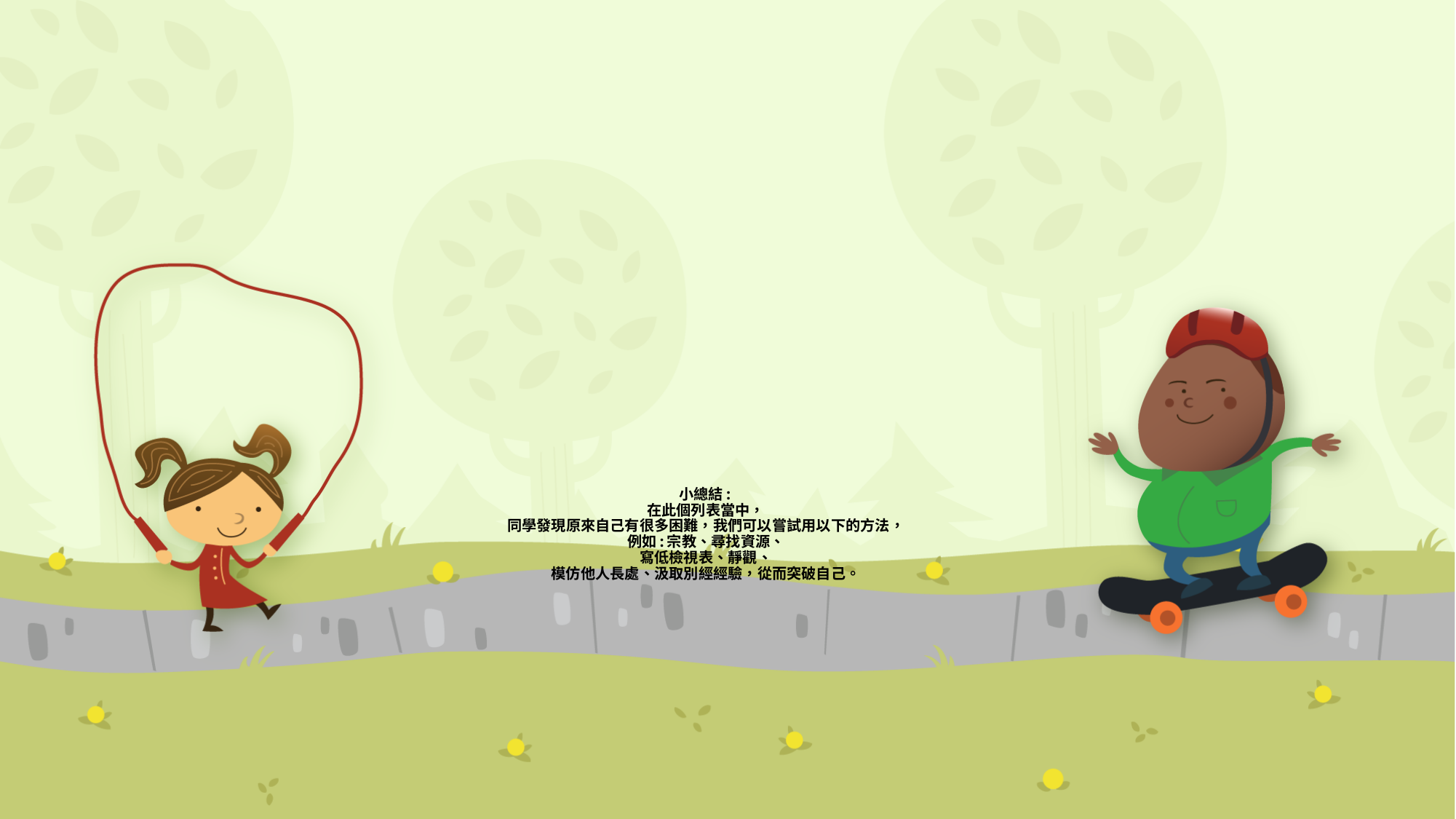

# 小總結: 在此個列表當中， 同學發現原來自己有很多困難，我們可以嘗試用以下的方法， 例如:宗教、尋找資源、 寫低檢視表、靜觀、 模仿他人長處、汲取別經經驗，從而突破自己。